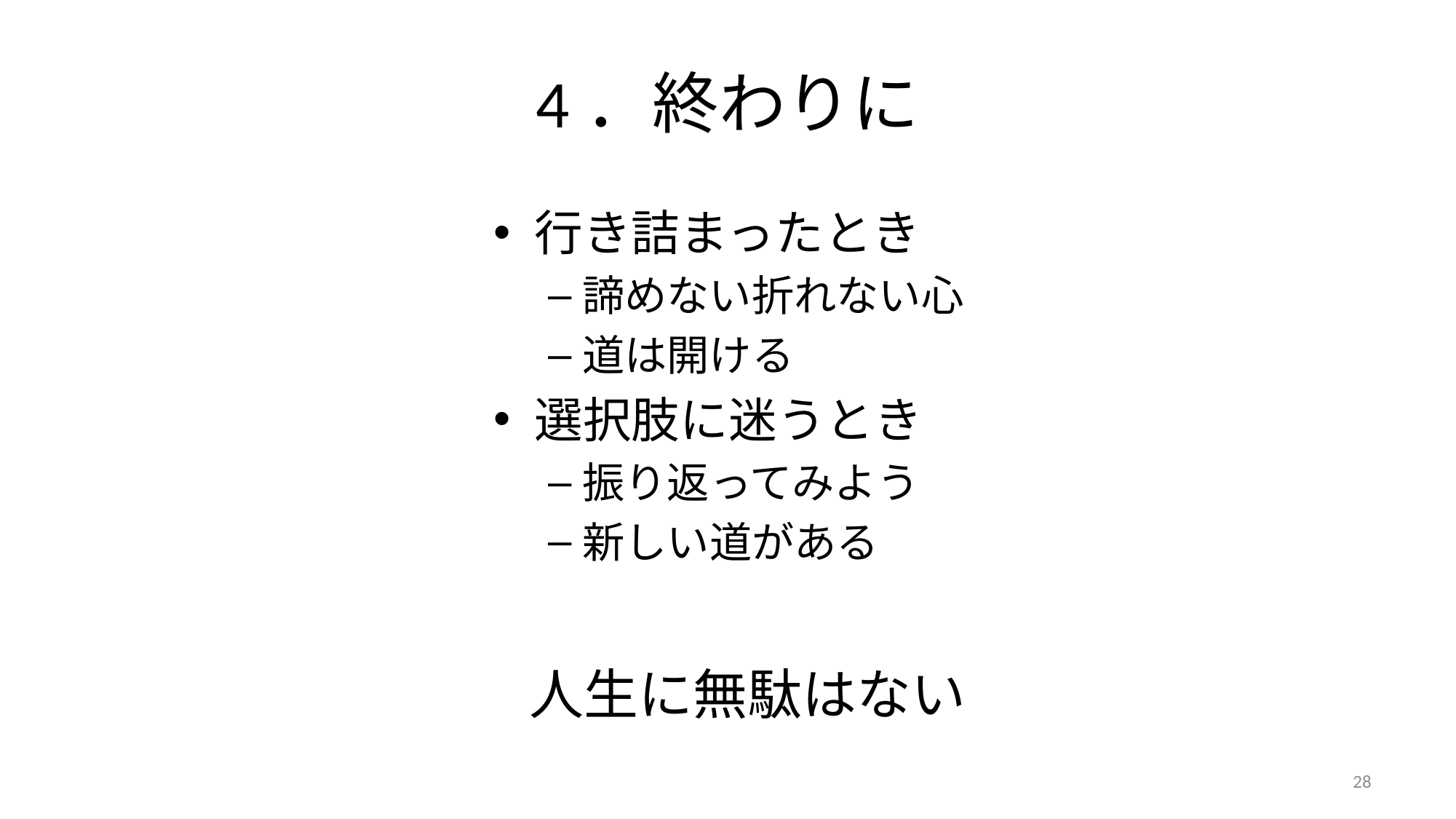

# 4．終わりに
行き詰まったとき
諦めない折れない心
道は開ける
選択肢に迷うとき
振り返ってみよう
新しい道がある

人生に無駄はない
28